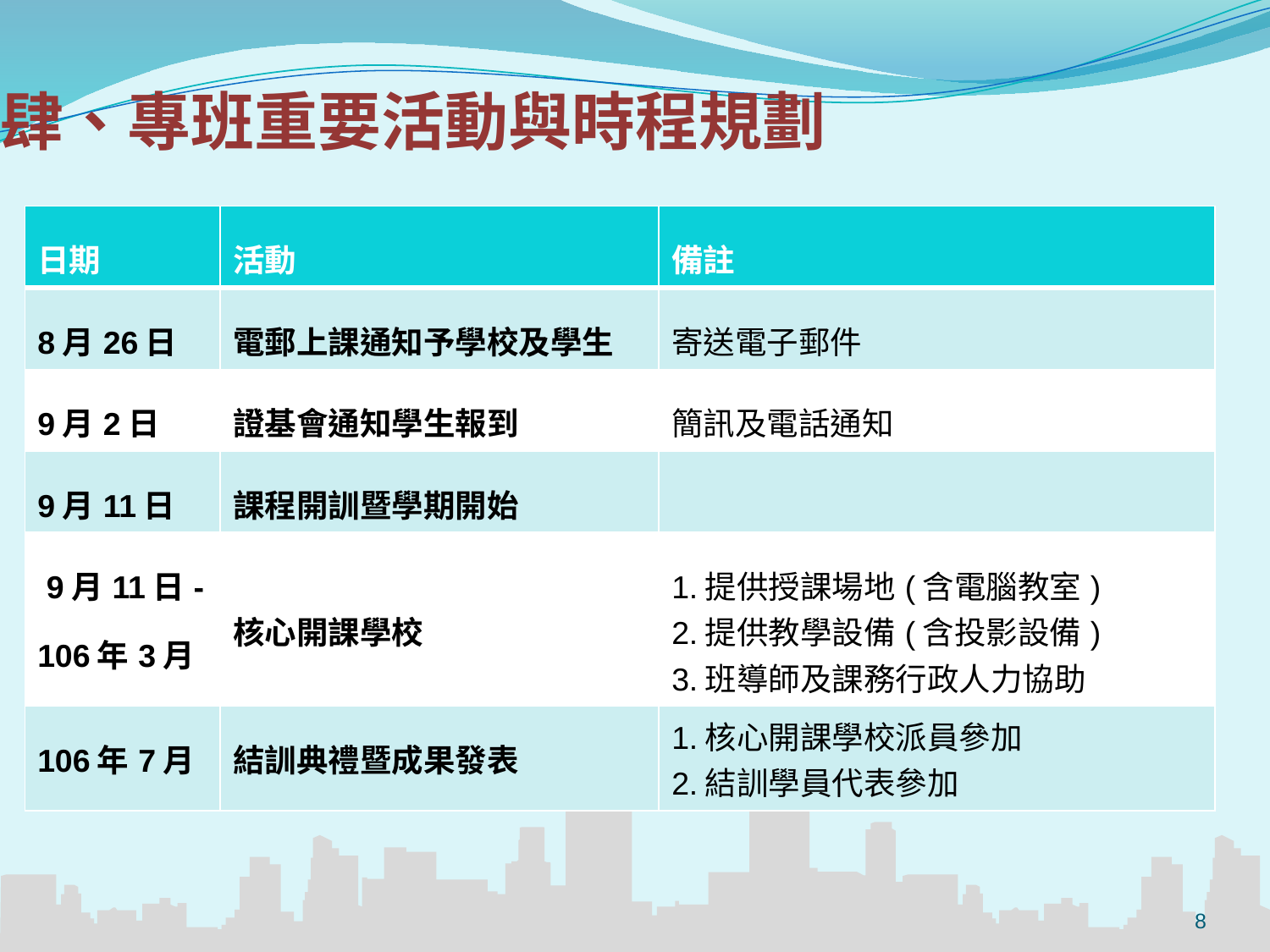

# 肆、專班重要活動與時程規劃
| 日期 | 活動 | 備註 |
| --- | --- | --- |
| 8月26日 | 電郵上課通知予學校及學生 | 寄送電子郵件 |
| 9月2日 | 證基會通知學生報到 | 簡訊及電話通知 |
| 9月11日 | 課程開訓暨學期開始 |  |
| 9月11日- 106年3月 | 核心開課學校 | 1.提供授課場地(含電腦教室) 2.提供教學設備(含投影設備) 3.班導師及課務行政人力協助 |
| 106年7月 | 結訓典禮暨成果發表 | 1.核心開課學校派員參加 2.結訓學員代表參加 |
8